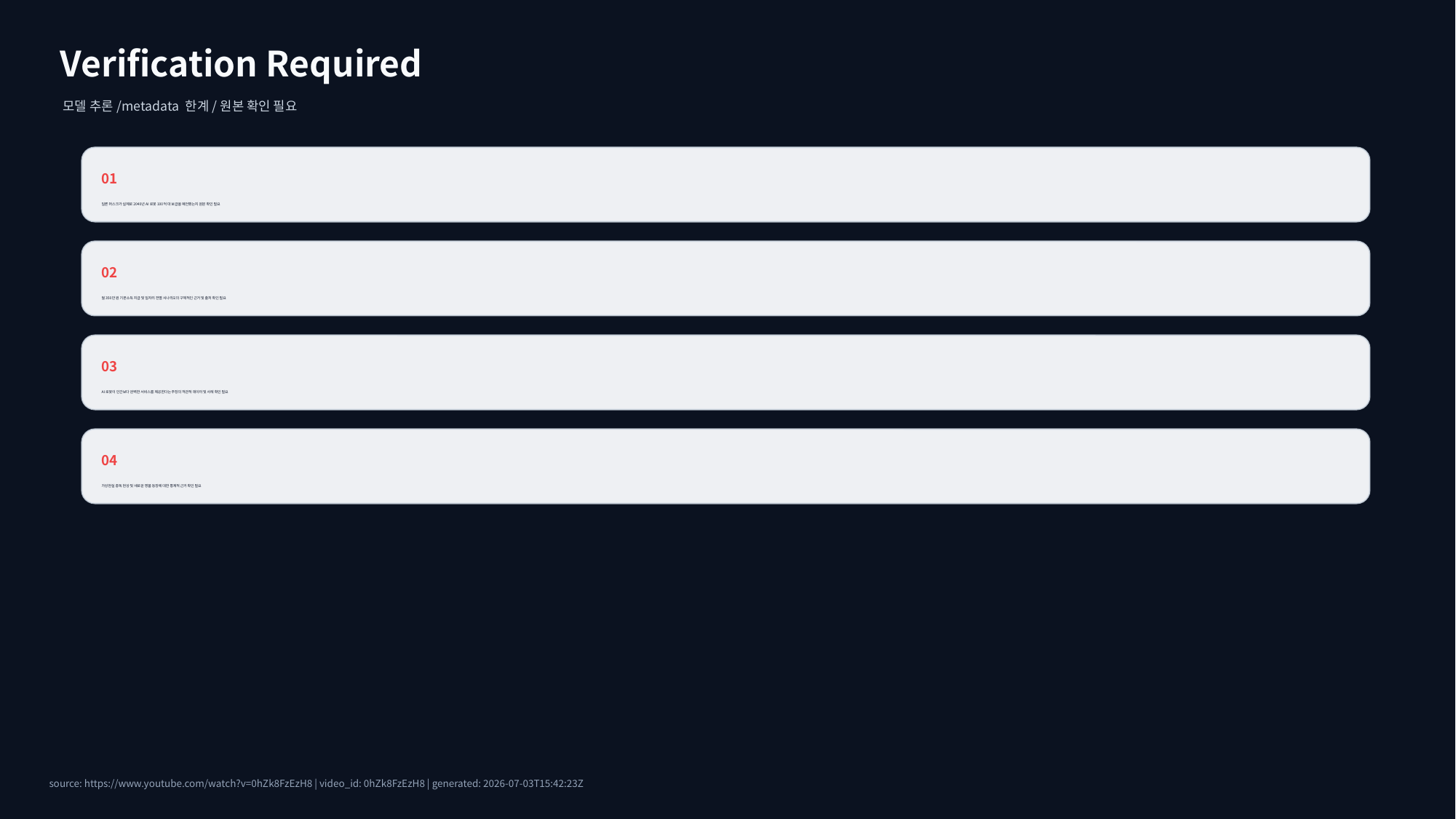

Verification Required
모델 추론/metadata 한계/원본 확인 필요

01
일론 머스크가 실제로 2040년 AI 로봇 100억 대 보급을 예언했는지 원문 확인 필요

02
월 350만 원 기본소득 지급 및 일자리 전멸 시나리오의 구체적인 근거 및 출처 확인 필요

03
AI 로봇이 인간보다 완벽한 서비스를 제공한다는 주장의 객관적 데이터 및 사례 확인 필요

04
가상현실 중독 현상 및 새로운 명품 등장에 대한 통계적 근거 확인 필요
source: https://www.youtube.com/watch?v=0hZk8FzEzH8 | video_id: 0hZk8FzEzH8 | generated: 2026-07-03T15:42:23Z